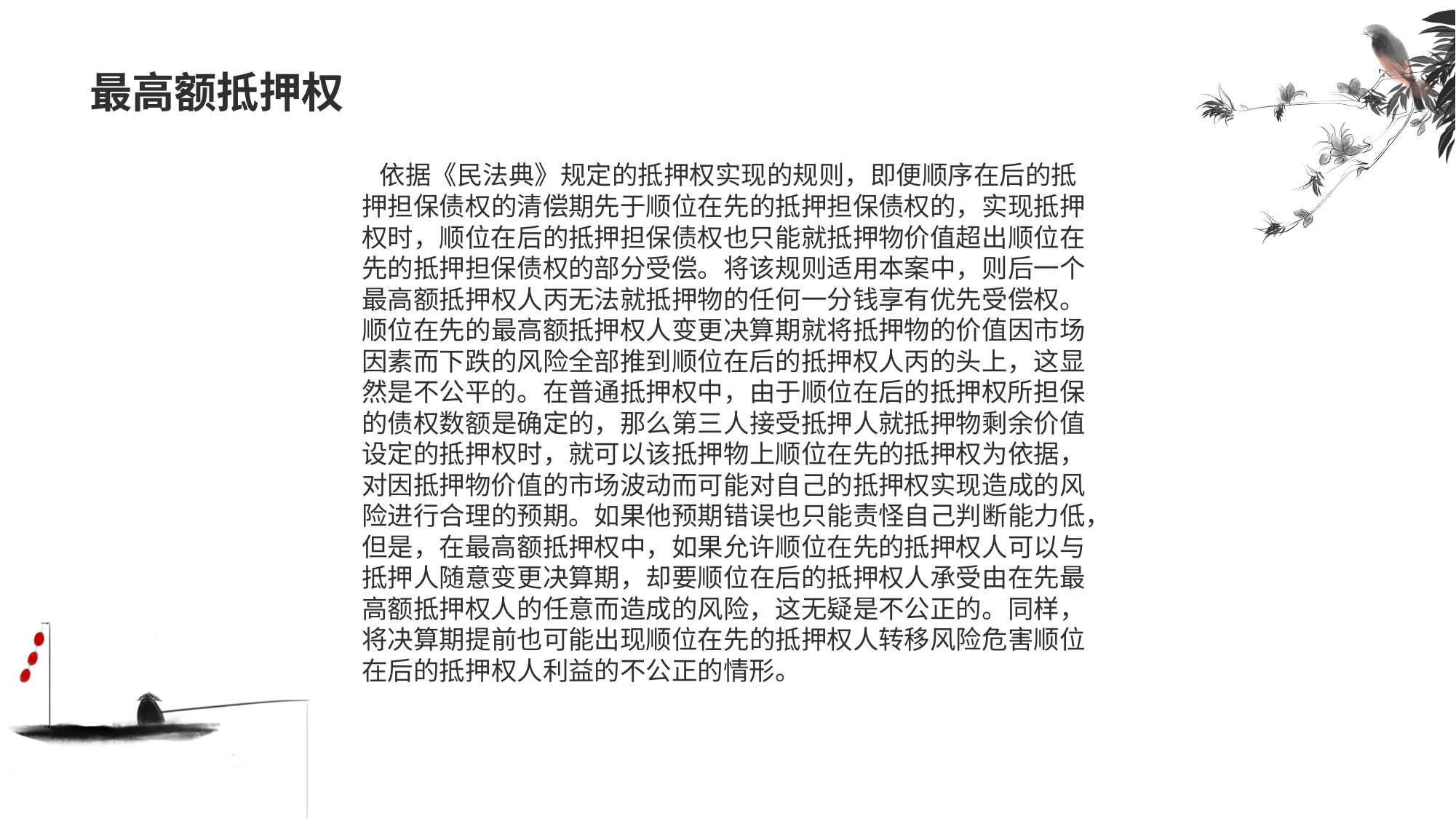

# 最高额抵押权

  依据《民法典》规定的抵押权实现的规则，即便顺序在后的抵押担保债权的清偿期先于顺位在先的抵押担保债权的，实现抵押权时，顺位在后的抵押担保债权也只能就抵押物价值超出顺位在先的抵押担保债权的部分受偿。将该规则适用本案中，则后一个最高额抵押权人丙无法就抵押物的任何一分钱享有优先受偿权。顺位在先的最高额抵押权人变更决算期就将抵押物的价值因市场因素而下跌的风险全部推到顺位在后的抵押权人丙的头上，这显然是不公平的。在普通抵押权中，由于顺位在后的抵押权所担保的债权数额是确定的，那么第三人接受抵押人就抵押物剩余价值设定的抵押权时，就可以该抵押物上顺位在先的抵押权为依据，对因抵押物价值的市场波动而可能对自己的抵押权实现造成的风险进行合理的预期。如果他预期错误也只能责怪自己判断能力低，但是，在最高额抵押权中，如果允许顺位在先的抵押权人可以与抵押人随意变更决算期，却要顺位在后的抵押权人承受由在先最高额抵押权人的任意而造成的风险，这无疑是不公正的。同样，将决算期提前也可能出现顺位在先的抵押权人转移风险危害顺位在后的抵押权人利益的不公正的情形。
186